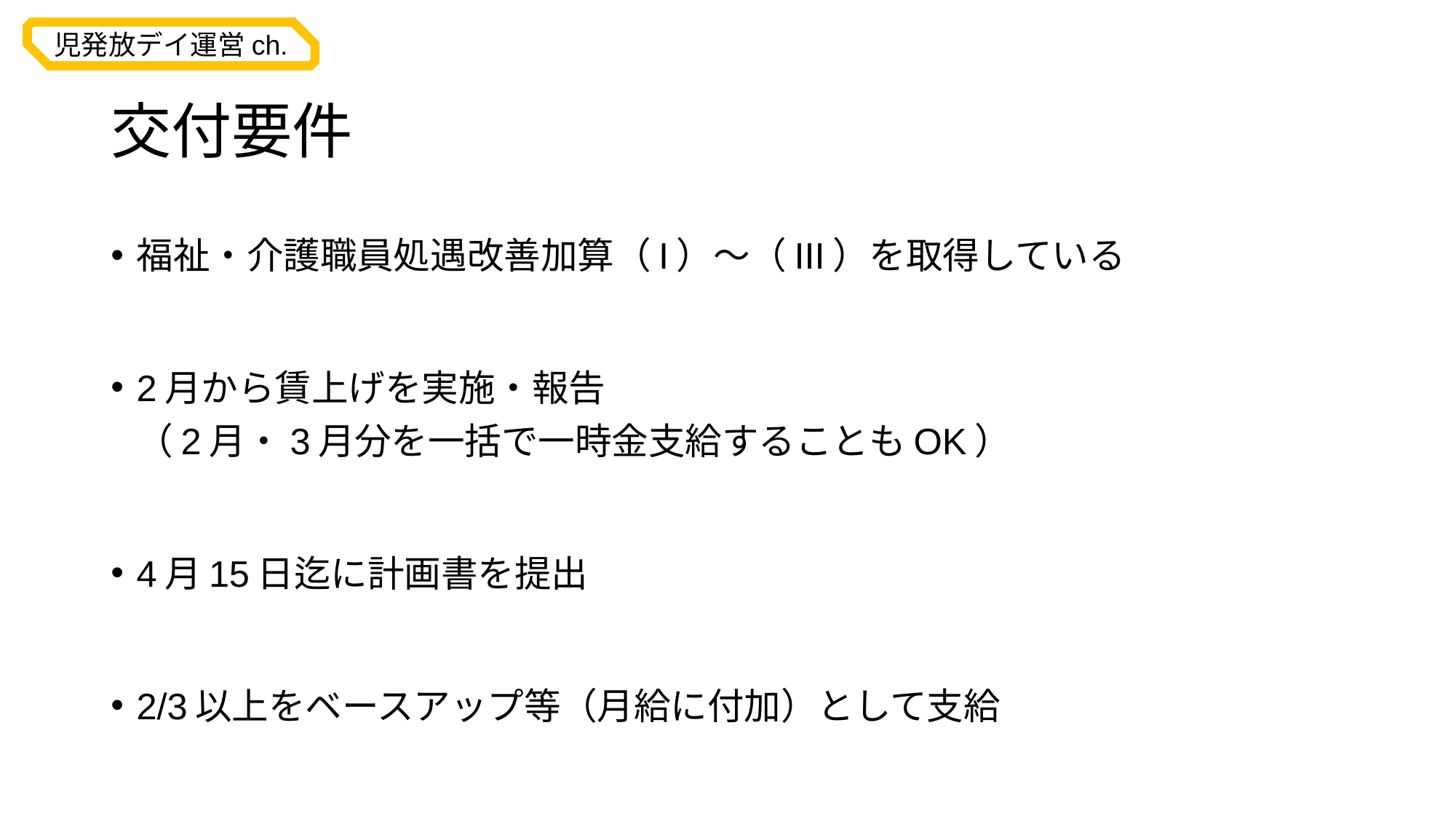

# 交付要件
福祉・介護職員処遇改善加算（I）～（III）を取得している

2月から賃上げを実施・報告
（2月・3月分を一括で一時金支給することもOK）

4月15日迄に計画書を提出

2/3以上をベースアップ等（月給に付加）として支給